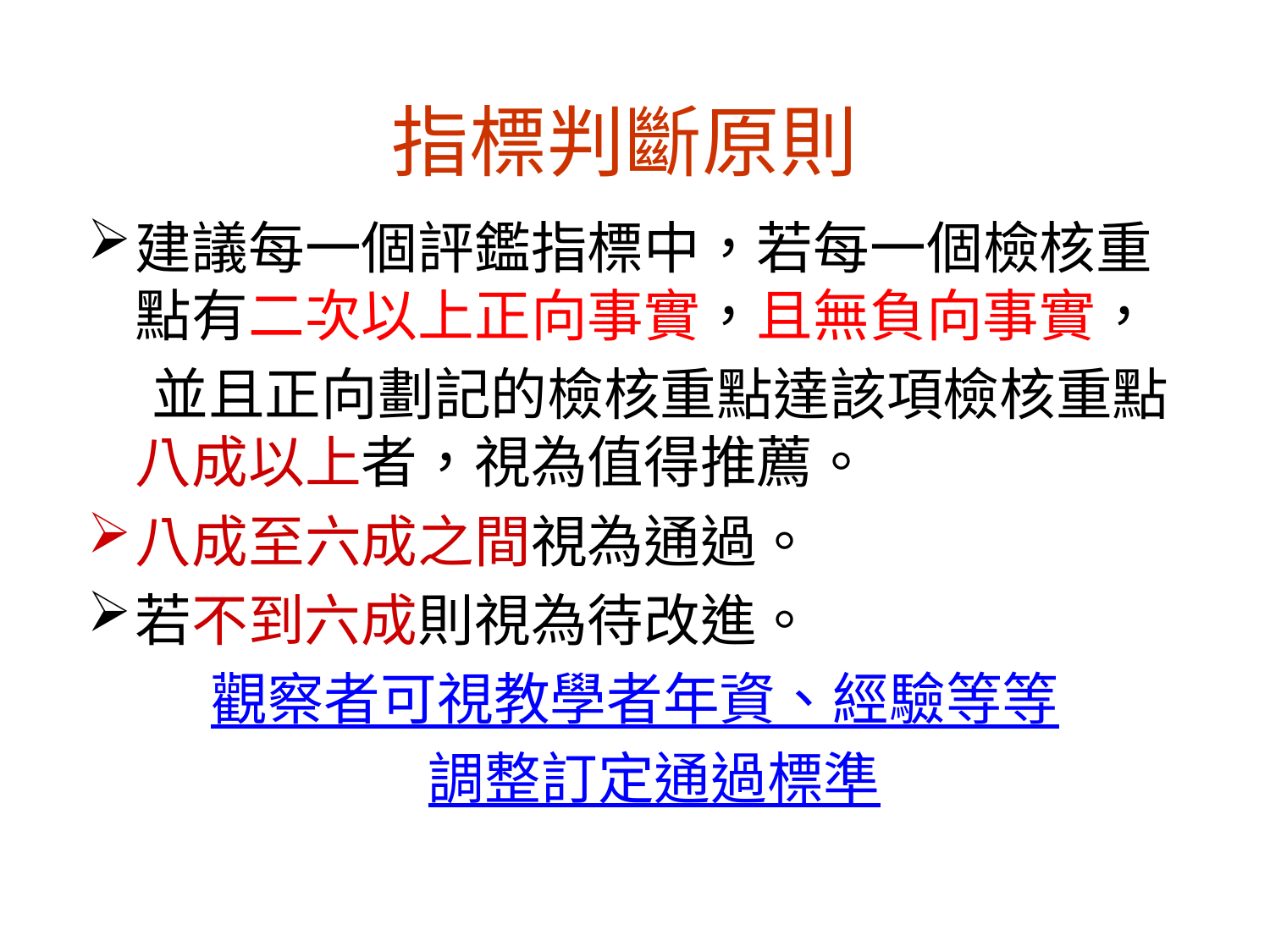

# 指標判斷原則
建議每一個評鑑指標中，若每一個檢核重點有二次以上正向事實，且無負向事實，
    並且正向劃記的檢核重點達該項檢核重點八成以上者，視為值得推薦。
八成至六成之間視為通過。
若不到六成則視為待改進。
觀察者可視教學者年資、經驗等等
  調整訂定通過標準